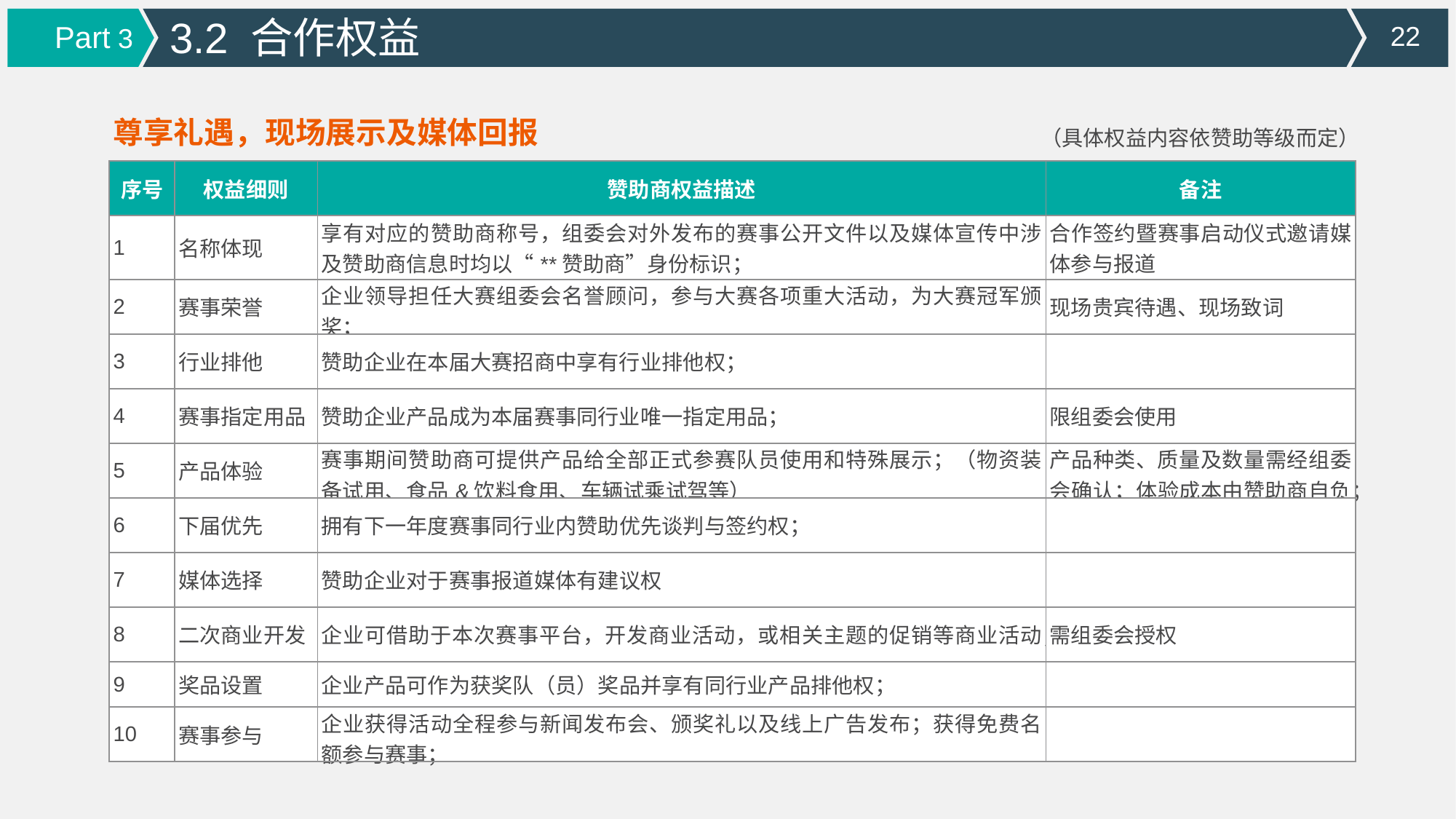

3.2 合作权益
Part 3
尊享礼遇，现场展示及媒体回报
（具体权益内容依赞助等级而定）
| 序号 | 权益细则 | 赞助商权益描述 | 备注 |
| --- | --- | --- | --- |
| 1 | 名称体现 | 享有对应的赞助商称号，组委会对外发布的赛事公开文件以及媒体宣传中涉及赞助商信息时均以“\*\*赞助商”身份标识； | 合作签约暨赛事启动仪式邀请媒体参与报道 |
| 2 | 赛事荣誉 | 企业领导担任大赛组委会名誉顾问，参与大赛各项重大活动，为大赛冠军颁奖； | 现场贵宾待遇、现场致词 |
| 3 | 行业排他 | 赞助企业在本届大赛招商中享有行业排他权； |  |
| 4 | 赛事指定用品 | 赞助企业产品成为本届赛事同行业唯一指定用品； | 限组委会使用 |
| 5 | 产品体验 | 赛事期间赞助商可提供产品给全部正式参赛队员使用和特殊展示；（物资装备试用、食品&饮料食用、车辆试乘试驾等） | 产品种类、质量及数量需经组委会确认；体验成本由赞助商自负； |
| 6 | 下届优先 | 拥有下一年度赛事同行业内赞助优先谈判与签约权； |  |
| 7 | 媒体选择 | 赞助企业对于赛事报道媒体有建议权 |  |
| 8 | 二次商业开发 | 企业可借助于本次赛事平台，开发商业活动，或相关主题的促销等商业活动； | 需组委会授权 |
| 9 | 奖品设置 | 企业产品可作为获奖队（员）奖品并享有同行业产品排他权； |  |
| 10 | 赛事参与 | 企业获得活动全程参与新闻发布会、颁奖礼以及线上广告发布；获得免费名额参与赛事； |  |